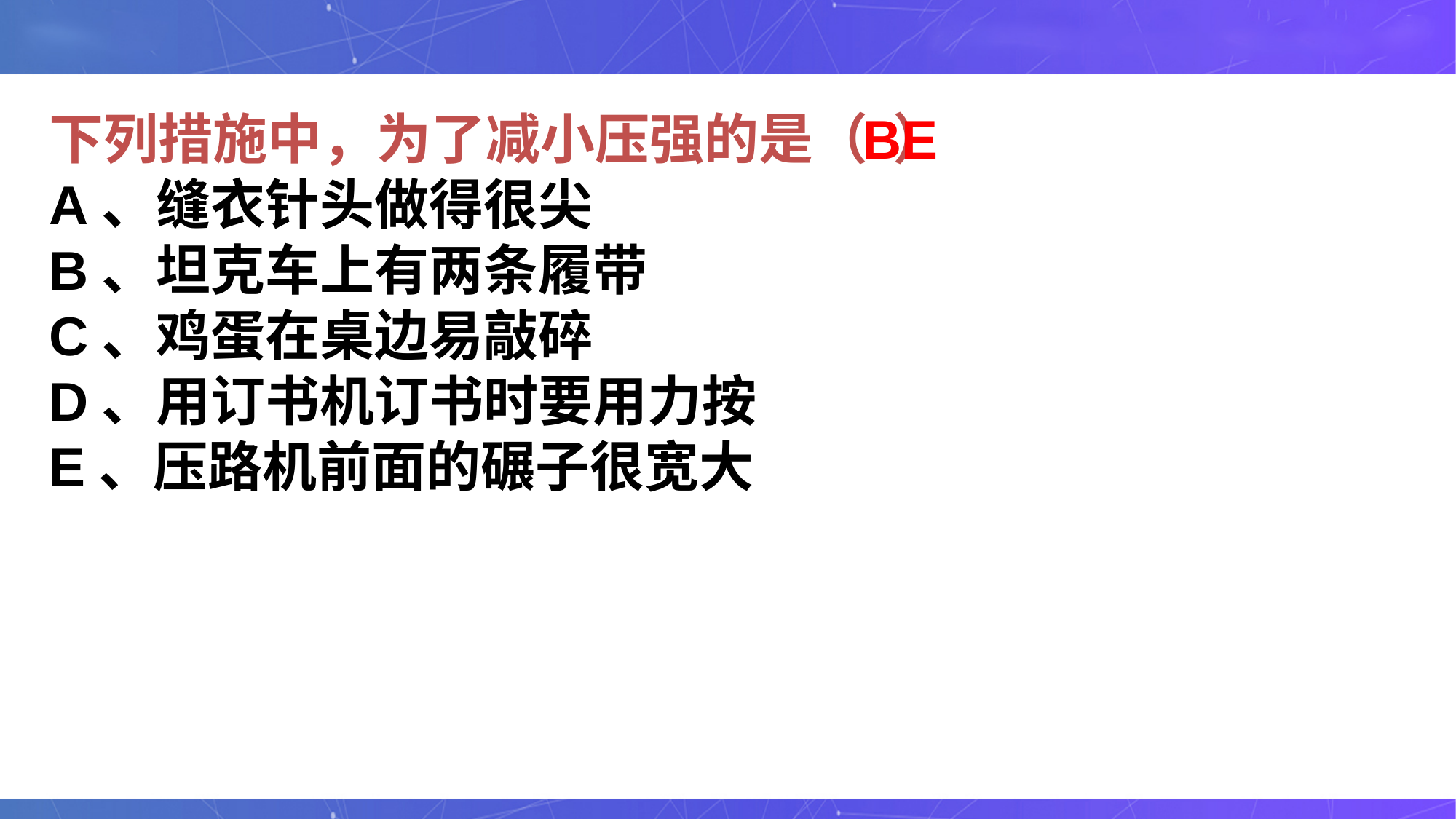

下列措施中，为了减小压强的是（  ）
A、缝衣针头做得很尖
B、坦克车上有两条履带
C、鸡蛋在桌边易敲碎
D、用订书机订书时要用力按
E、压路机前面的碾子很宽大
BE